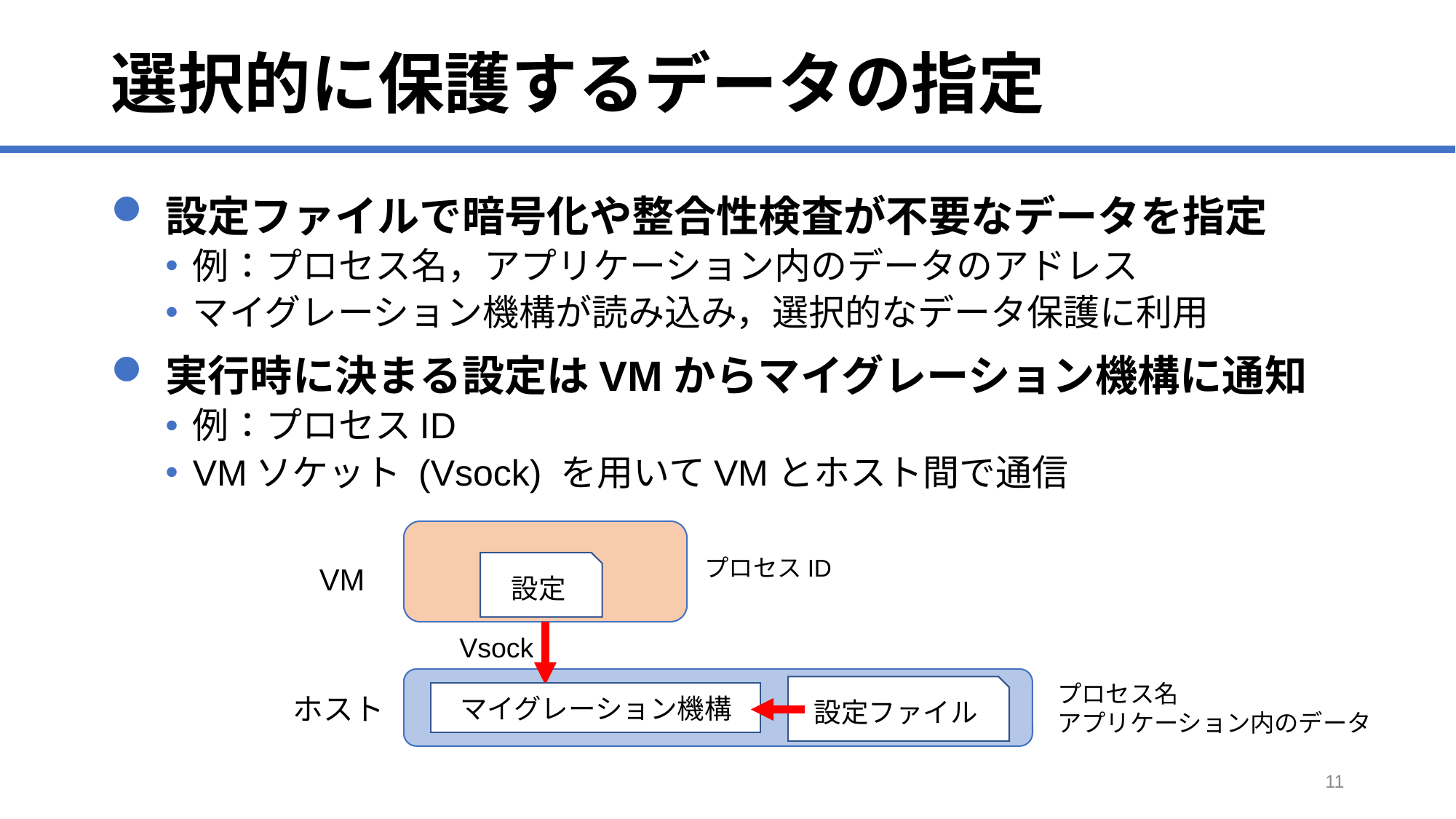

# 選択的に保護するデータの指定
設定ファイルで暗号化や整合性検査が不要なデータを指定
例：プロセス名，アプリケーション内のデータのアドレス
マイグレーション機構が読み込み，選択的なデータ保護に利用
実行時に決まる設定はVMからマイグレーション機構に通知
例：プロセスID
VMソケット (Vsock) を用いてVMとホスト間で通信

プロセスID

設定
VM
Vsock

プロセス名
アプリケーション内のデータ
設定ファイル
マイグレーション機構
ホスト
11